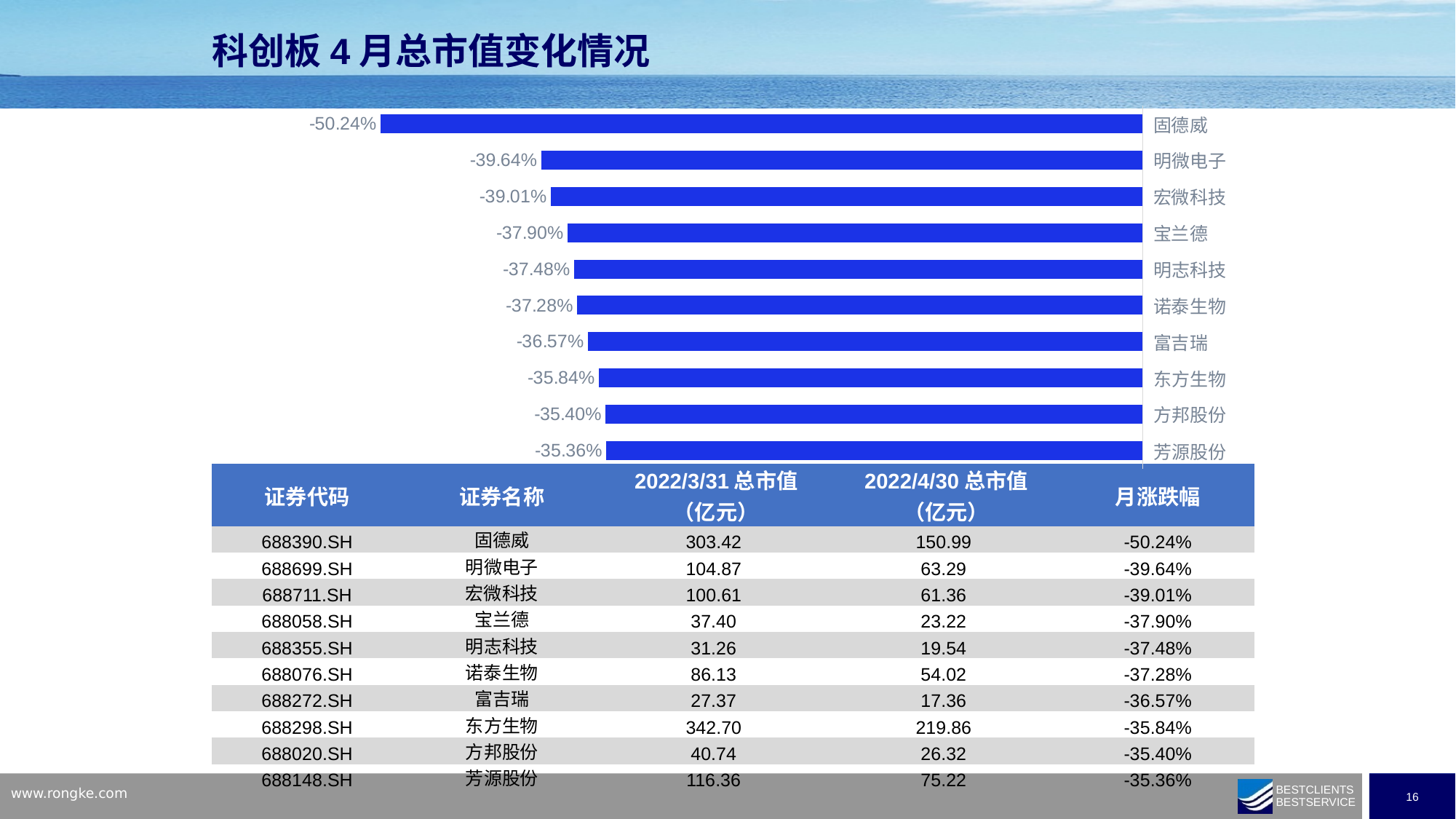

科创板4月总市值变化情况

### Chart

| Category |  |
|---|---|
| 芳源股份 | -0.353562549467321 |
| 方邦股份 | -0.354015315138425 |
| 东方生物 | -0.358428461376847 |
| 富吉瑞 | -0.365731741183005 |
| 诺泰生物 | -0.372772312290206 |
| 明志科技 | -0.37480367350464 |
| 宝兰德 | -0.37903743315508 |
| 宏微科技 | -0.390112800899306 |
| 明微电子 | -0.396425734482861 |
| 固德威 | -0.50237819025522 |
| 证券代码 | 证券名称 | 2022/3/31总市值 （亿元） | 2022/4/30总市值 （亿元） | 月涨跌幅 |
| --- | --- | --- | --- | --- |
| 688390.SH | 固德威 | 303.42 | 150.99 | -50.24% |
| 688699.SH | 明微电子 | 104.87 | 63.29 | -39.64% |
| 688711.SH | 宏微科技 | 100.61 | 61.36 | -39.01% |
| 688058.SH | 宝兰德 | 37.40 | 23.22 | -37.90% |
| 688355.SH | 明志科技 | 31.26 | 19.54 | -37.48% |
| 688076.SH | 诺泰生物 | 86.13 | 54.02 | -37.28% |
| 688272.SH | 富吉瑞 | 27.37 | 17.36 | -36.57% |
| 688298.SH | 东方生物 | 342.70 | 219.86 | -35.84% |
| 688020.SH | 方邦股份 | 40.74 | 26.32 | -35.40% |
| 688148.SH | 芳源股份 | 116.36 | 75.22 | -35.36% |